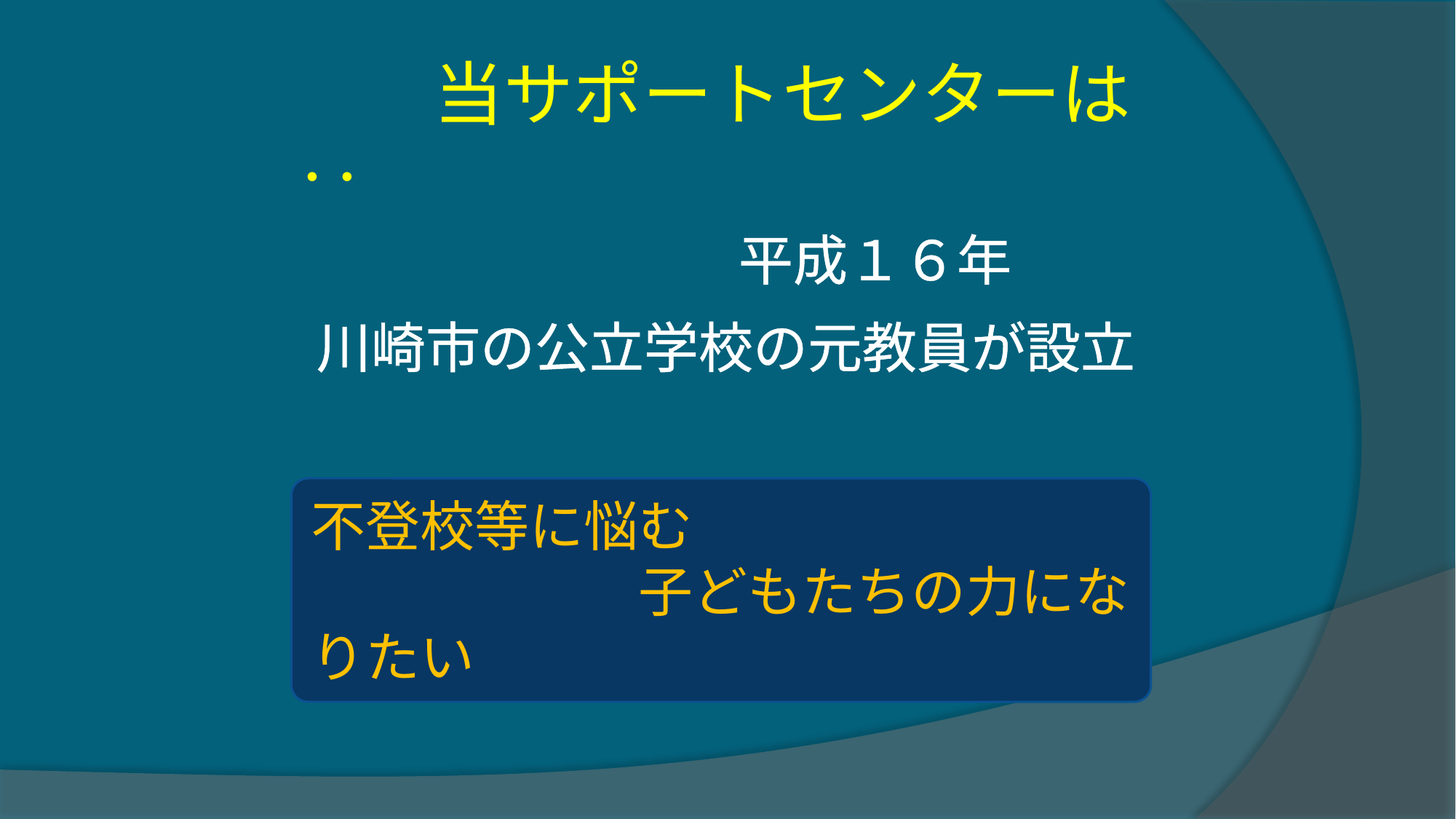

# 当サポートセンターは‥
　　　　　　　　　　平成１６年
　川崎市の公立学校の元教員が設立

不登校等に悩む
　　　　　　子どもたちの力になりたい